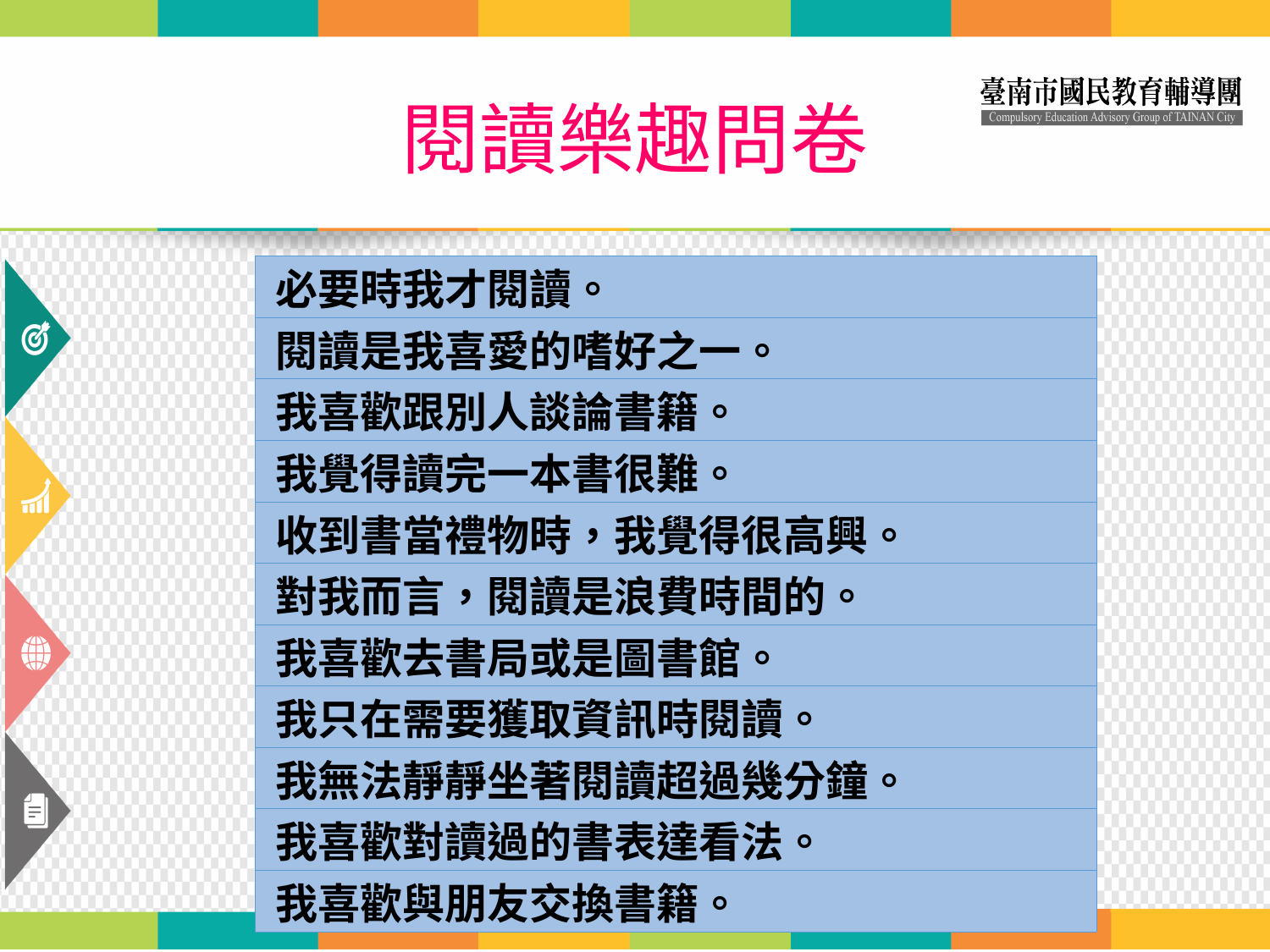

# 閱讀樂趣問卷
| 必要時我才閱讀。 |
| --- |
| 閱讀是我喜愛的嗜好之一。 |
| 我喜歡跟別人談論書籍。 |
| 我覺得讀完一本書很難。 |
| 收到書當禮物時，我覺得很高興。 |
| 對我而言，閱讀是浪費時間的。 |
| 我喜歡去書局或是圖書館。 |
| 我只在需要獲取資訊時閱讀。 |
| 我無法靜靜坐著閱讀超過幾分鐘。 |
| 我喜歡對讀過的書表達看法。 |
| 我喜歡與朋友交換書籍。 |